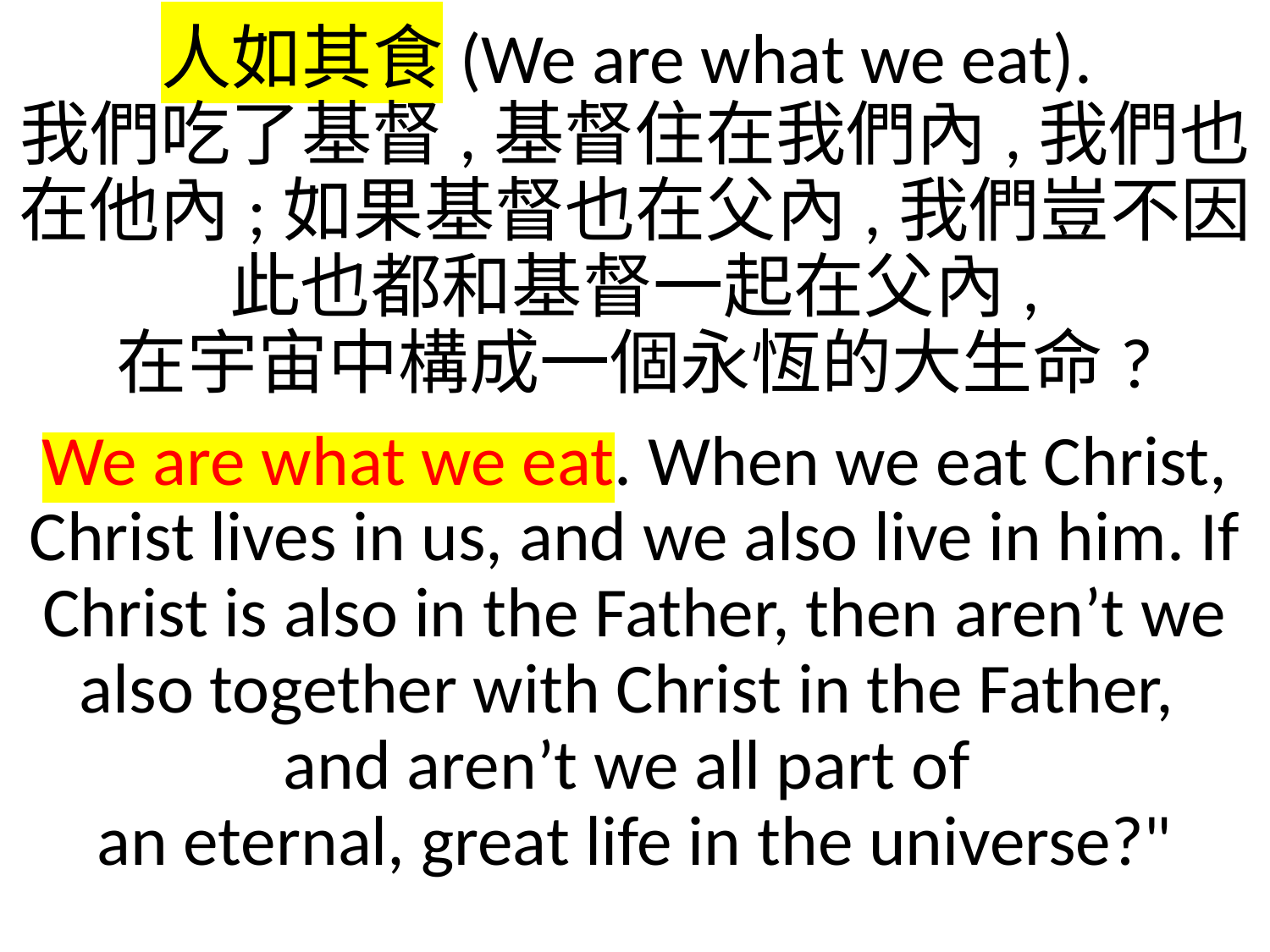

人如其食(We are what we eat).
我們吃了基督,基督住在我們內,我們也在他內;如果基督也在父內,我們豈不因此也都和基督一起在父內,
在宇宙中構成一個永恆的大生命?
We are what we eat. When we eat Christ, Christ lives in us, and we also live in him. If Christ is also in the Father, then aren’t we also together with Christ in the Father,
and aren’t we all part of
an eternal, great life in the universe?"